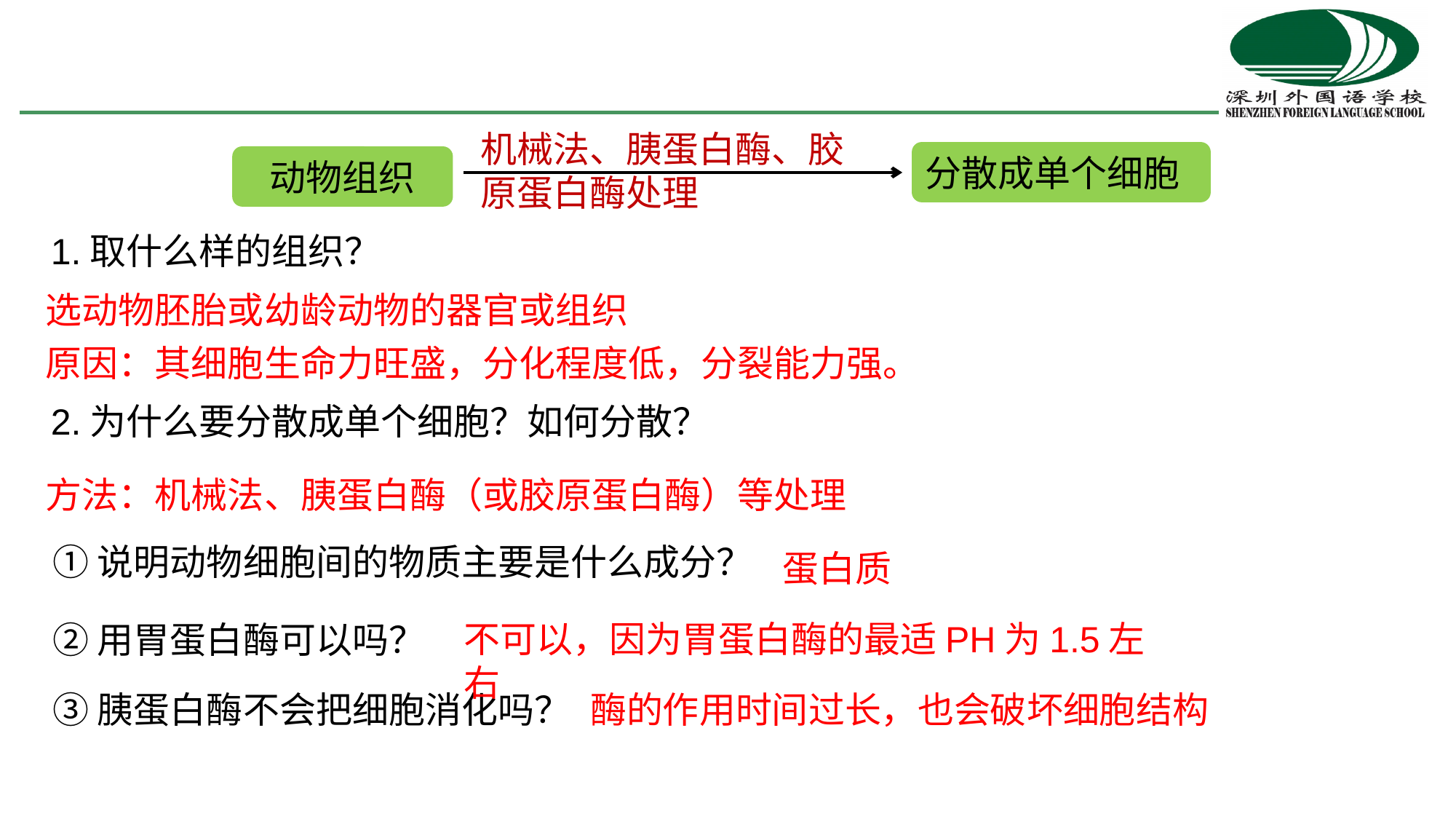

机械法、胰蛋白酶、胶原蛋白酶处理
分散成单个细胞
动物组织
1.取什么样的组织？
选动物胚胎或幼龄动物的器官或组织
原因：其细胞生命力旺盛，分化程度低，分裂能力强。
2.为什么要分散成单个细胞？如何分散？
方法：机械法、胰蛋白酶（或胶原蛋白酶）等处理
①说明动物细胞间的物质主要是什么成分？
蛋白质
不可以，因为胃蛋白酶的最适PH为1.5左右
②用胃蛋白酶可以吗？
③胰蛋白酶不会把细胞消化吗？
酶的作用时间过长，也会破坏细胞结构